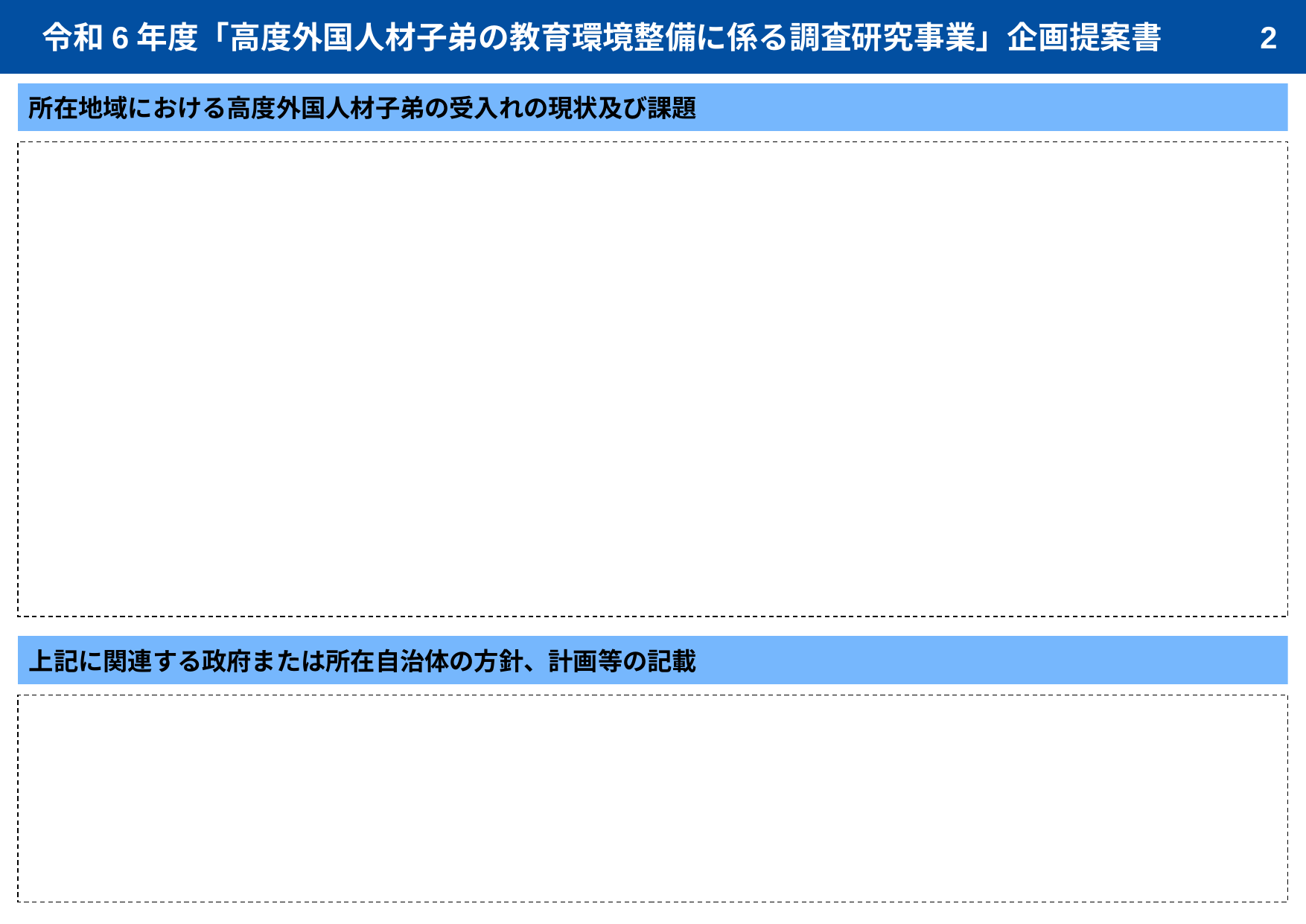

令和6年度「高度外国人材子弟の教育環境整備に係る調査研究事業」企画提案書
2
所在地域における高度外国人材子弟の受入れの現状及び課題

上記に関連する政府または所在自治体の方針、計画等の記載